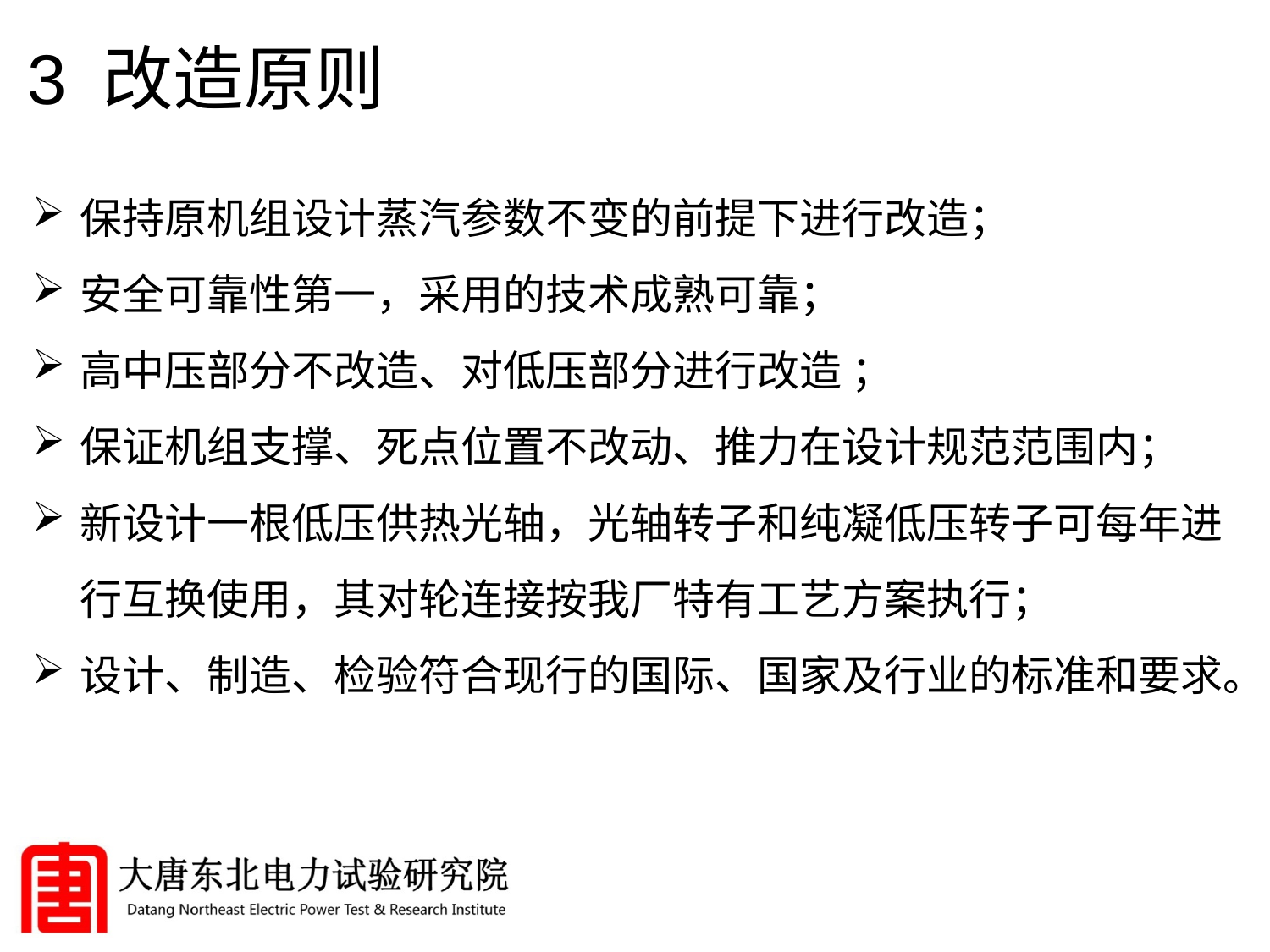

3 改造原则
保持原机组设计蒸汽参数不变的前提下进行改造；
安全可靠性第一，采用的技术成熟可靠；
高中压部分不改造、对低压部分进行改造 ；
保证机组支撑、死点位置不改动、推力在设计规范范围内；
新设计一根低压供热光轴，光轴转子和纯凝低压转子可每年进行互换使用，其对轮连接按我厂特有工艺方案执行；
设计、制造、检验符合现行的国际、国家及行业的标准和要求。